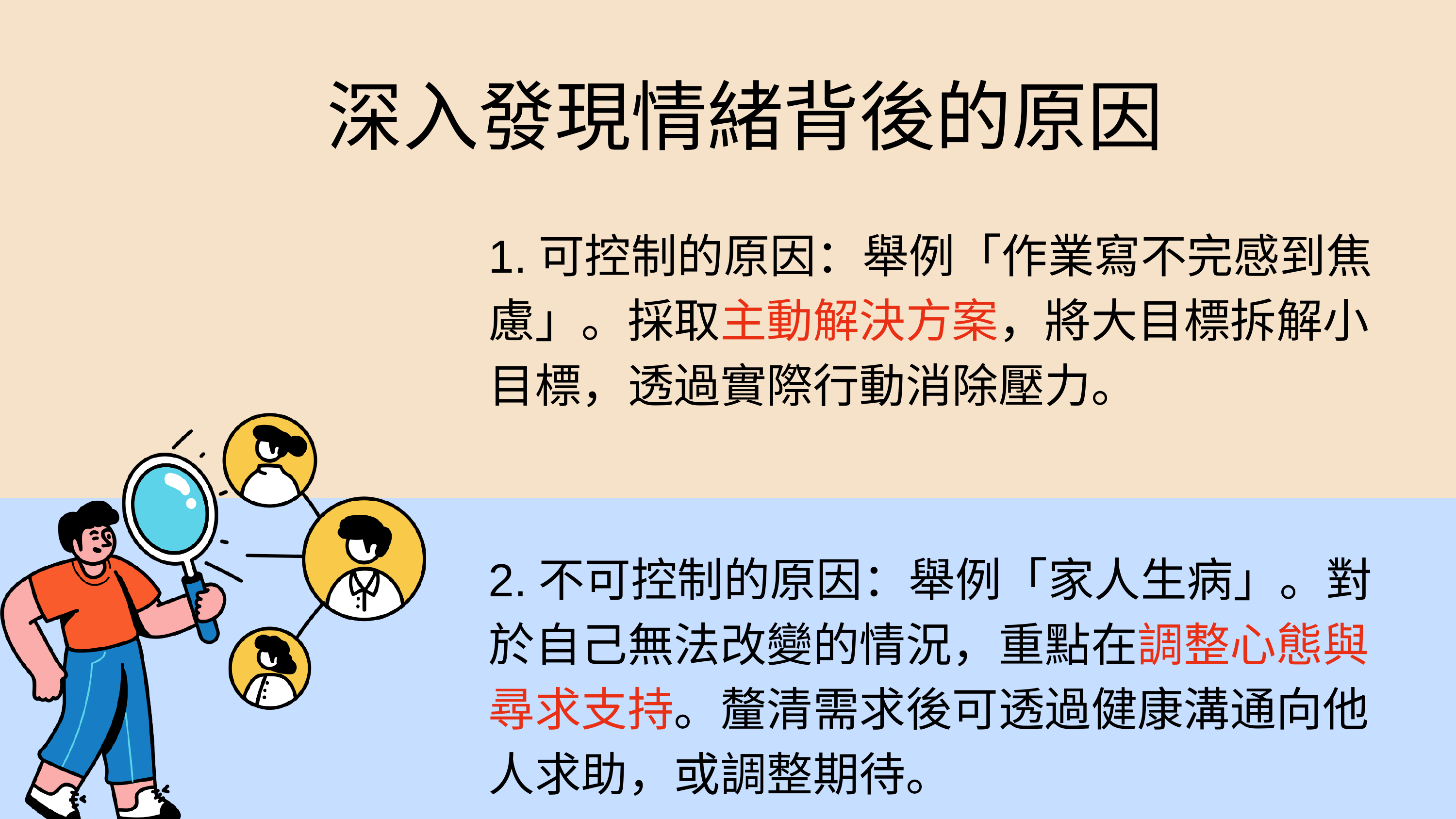

深入發現情緒背後的原因
1.可控制的原因：舉例「作業寫不完感到焦慮」。採取主動解決方案，將大目標拆解小目標，透過實際行動消除壓力。

2.不可控制的原因：舉例「家人生病」。對於自己無法改變的情況，重點在調整心態與尋求支持。釐清需求後可透過健康溝通向他人求助，或調整期待。